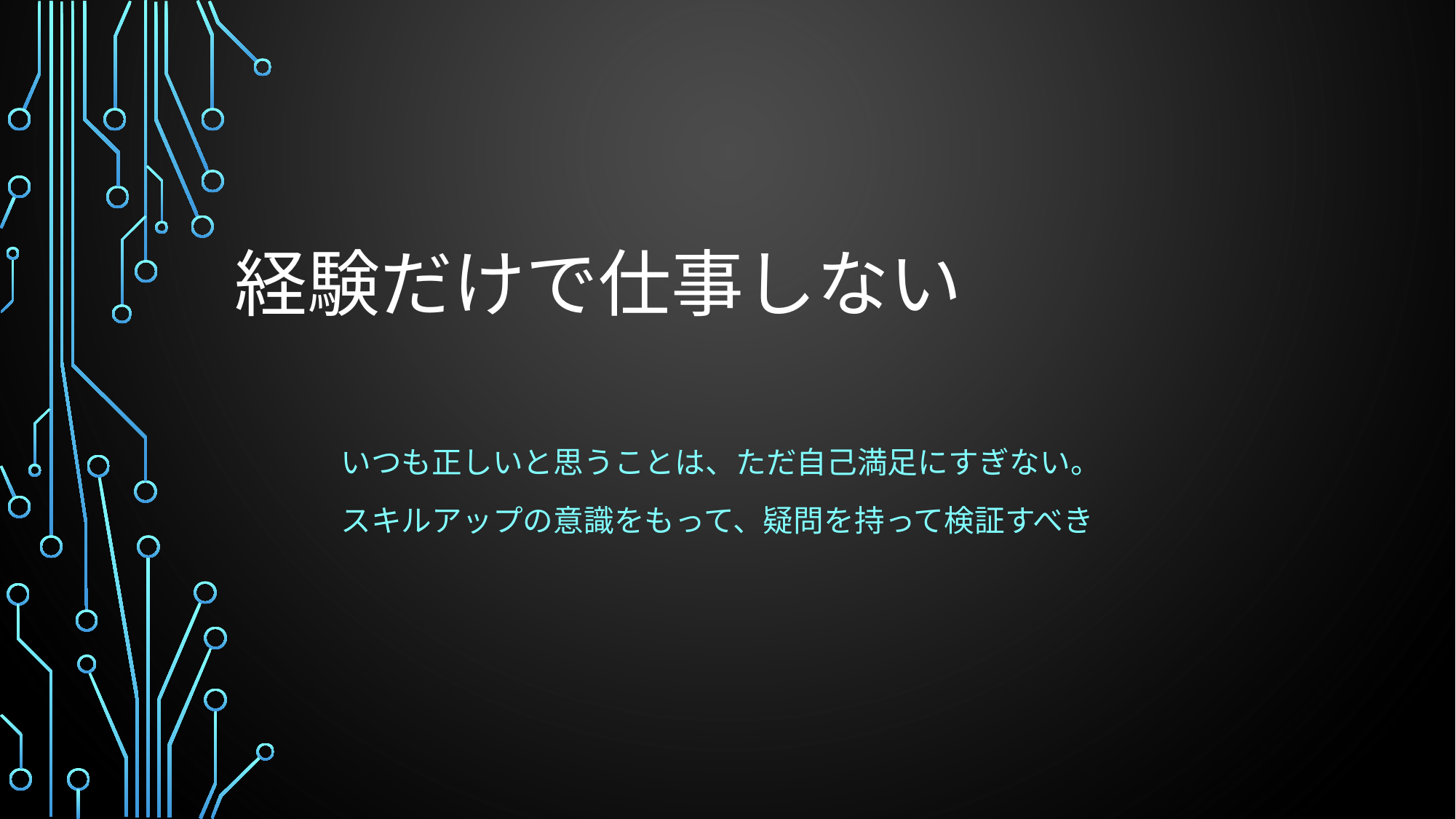

# 経験だけで仕事しない
いつも正しいと思うことは、ただ自己満足にすぎない。
スキルアップの意識をもって、疑問を持って検証すべき